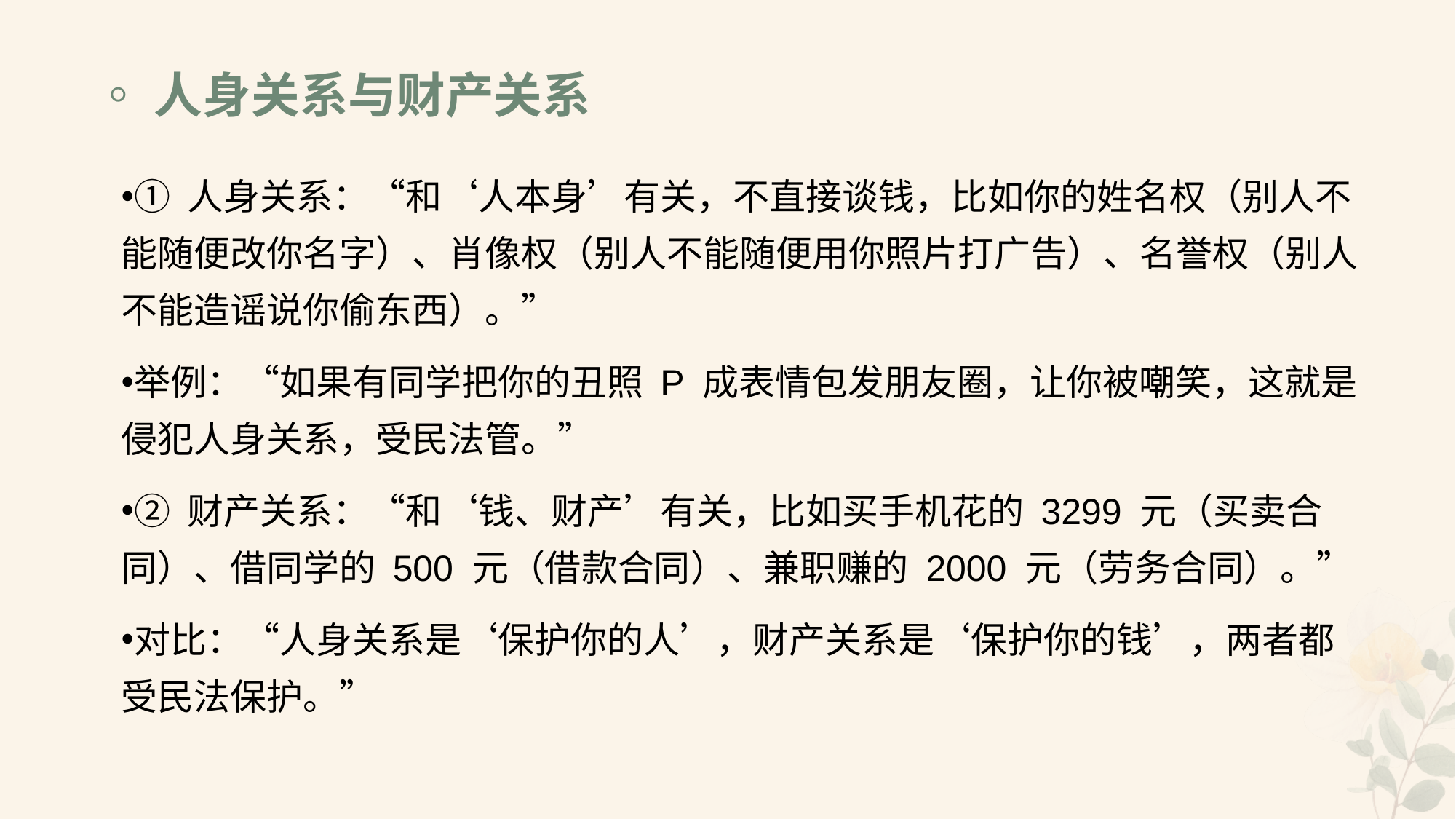

# ◦人身关系与财产关系
① 人身关系：“和‘人本身’有关，不直接谈钱，比如你的姓名权（别人不能随便改你名字）、肖像权（别人不能随便用你照片打广告）、名誉权（别人不能造谣说你偷东西）。”
举例：“如果有同学把你的丑照 P 成表情包发朋友圈，让你被嘲笑，这就是侵犯人身关系，受民法管。”
② 财产关系：“和‘钱、财产’有关，比如买手机花的 3299 元（买卖合同）、借同学的 500 元（借款合同）、兼职赚的 2000 元（劳务合同）。”
对比：“人身关系是‘保护你的人’，财产关系是‘保护你的钱’，两者都受民法保护。”